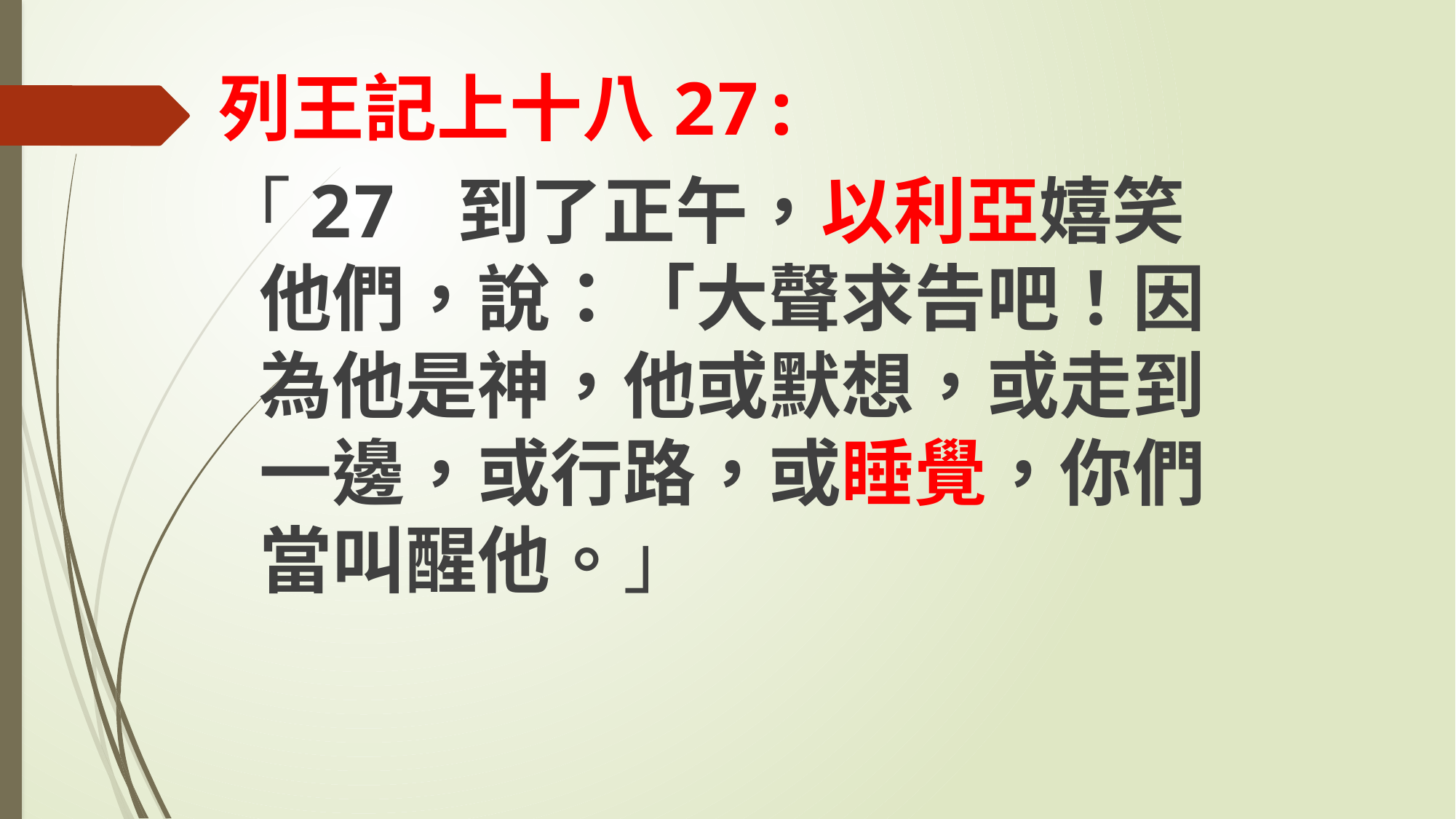

列王記上十八27:
「27 到了正午，以利亞嬉笑他們，說：「大聲求告吧！因為他是神，他或默想，或走到一邊，或行路，或睡覺，你們當叫醒他。」